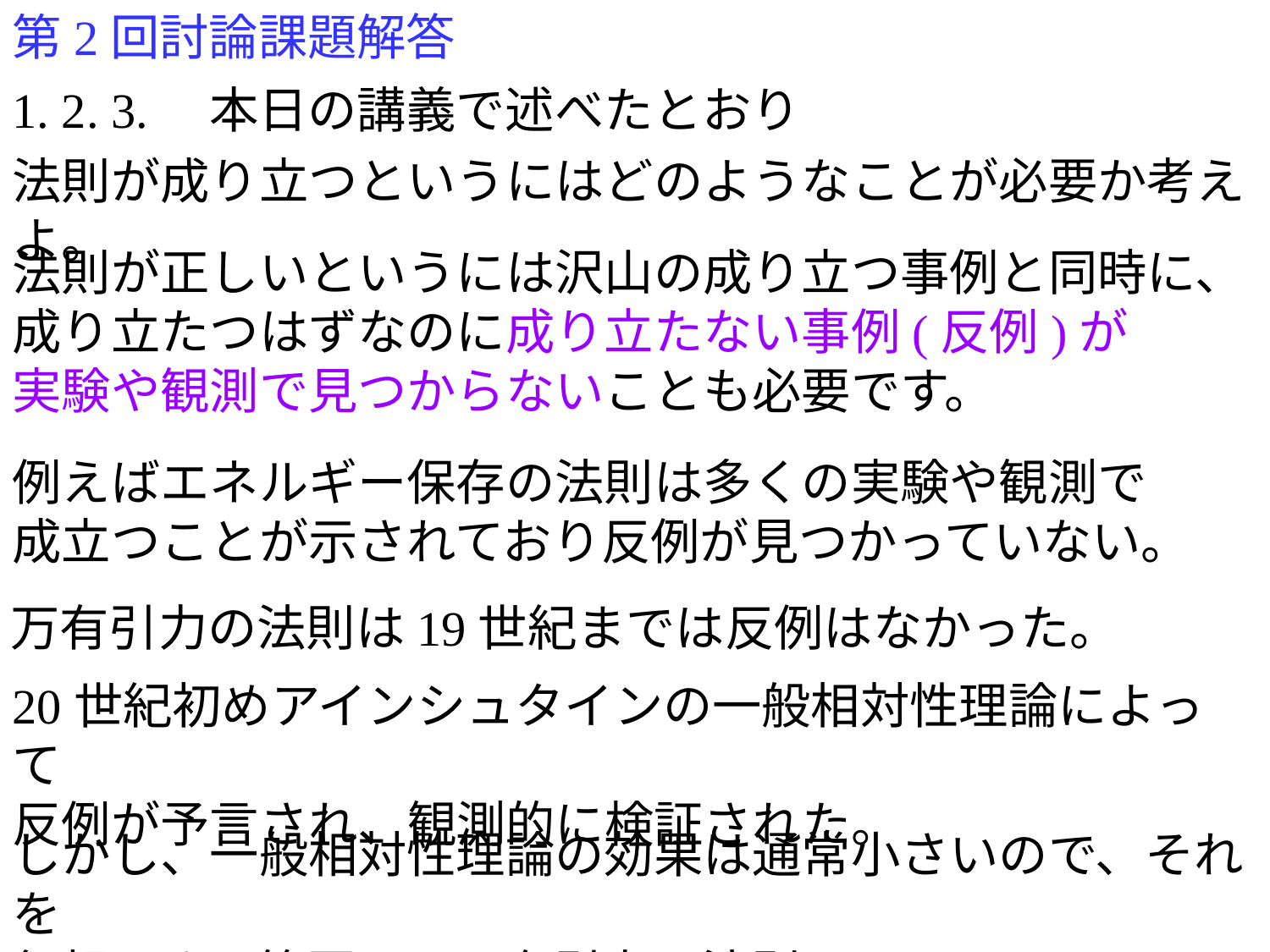

第2回討論課題解答
1. 2. 3.　本日の講義で述べたとおり
法則が成り立つというにはどのようなことが必要か考えよ。
法則が正しいというには沢山の成り立つ事例と同時に、
成り立たつはずなのに成り立たない事例(反例)が
実験や観測で見つからないことも必要です。
例えばエネルギー保存の法則は多くの実験や観測で
成立つことが示されており反例が見つかっていない。
万有引力の法則は19世紀までは反例はなかった。
20世紀初めアインシュタインの一般相対性理論によって
反例が予言され、観測的に検証された。
しかし、一般相対性理論の効果は通常小さいので、それを
無視できる範囲では万有引力の法則は正しいと言える